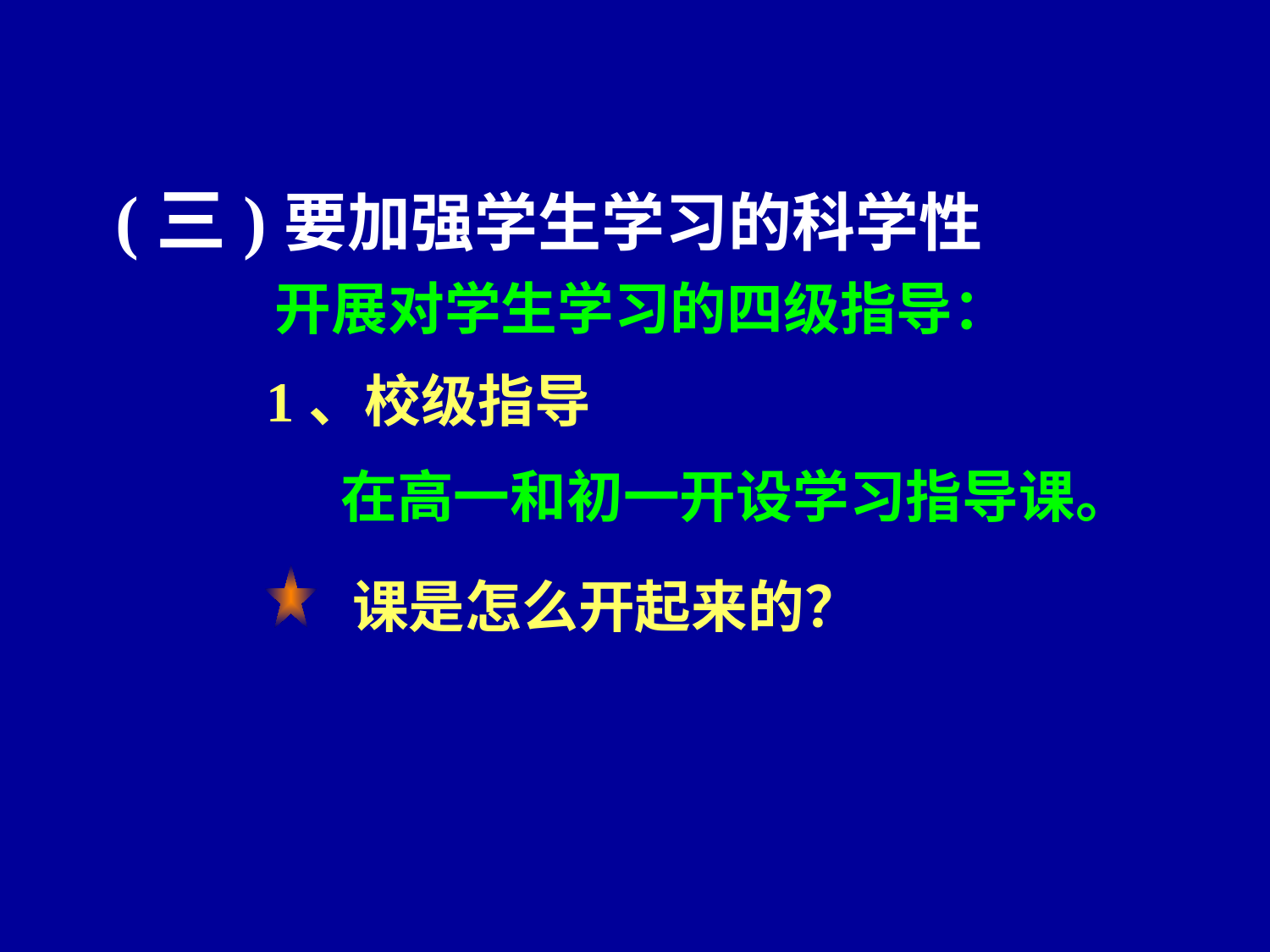

(三)要加强学生学习的科学性
 开展对学生学习的四级指导：
1、校级指导
 在高一和初一开设学习指导课。

课是怎么开起来的？